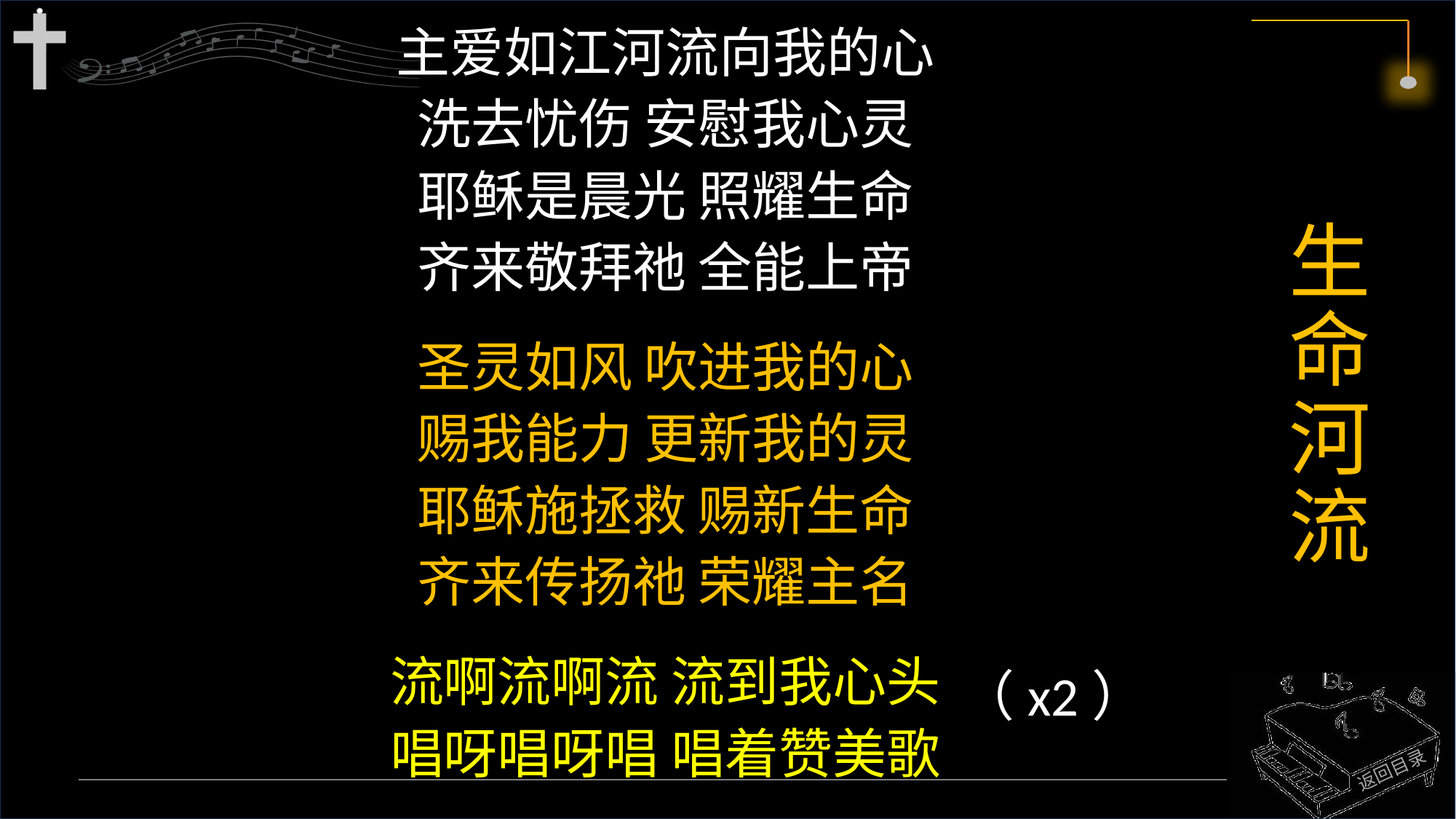

主爱如江河流向我的心
洗去忧伤 安慰我心灵
耶稣是晨光 照耀生命
齐来敬拜祂 全能上帝

圣灵如风 吹进我的心
赐我能力 更新我的灵
耶稣施拯救 赐新生命
齐来传扬祂 荣耀主名

流啊流啊流 流到我心头
唱呀唱呀唱 唱着赞美歌
# 生命河流
（x2）